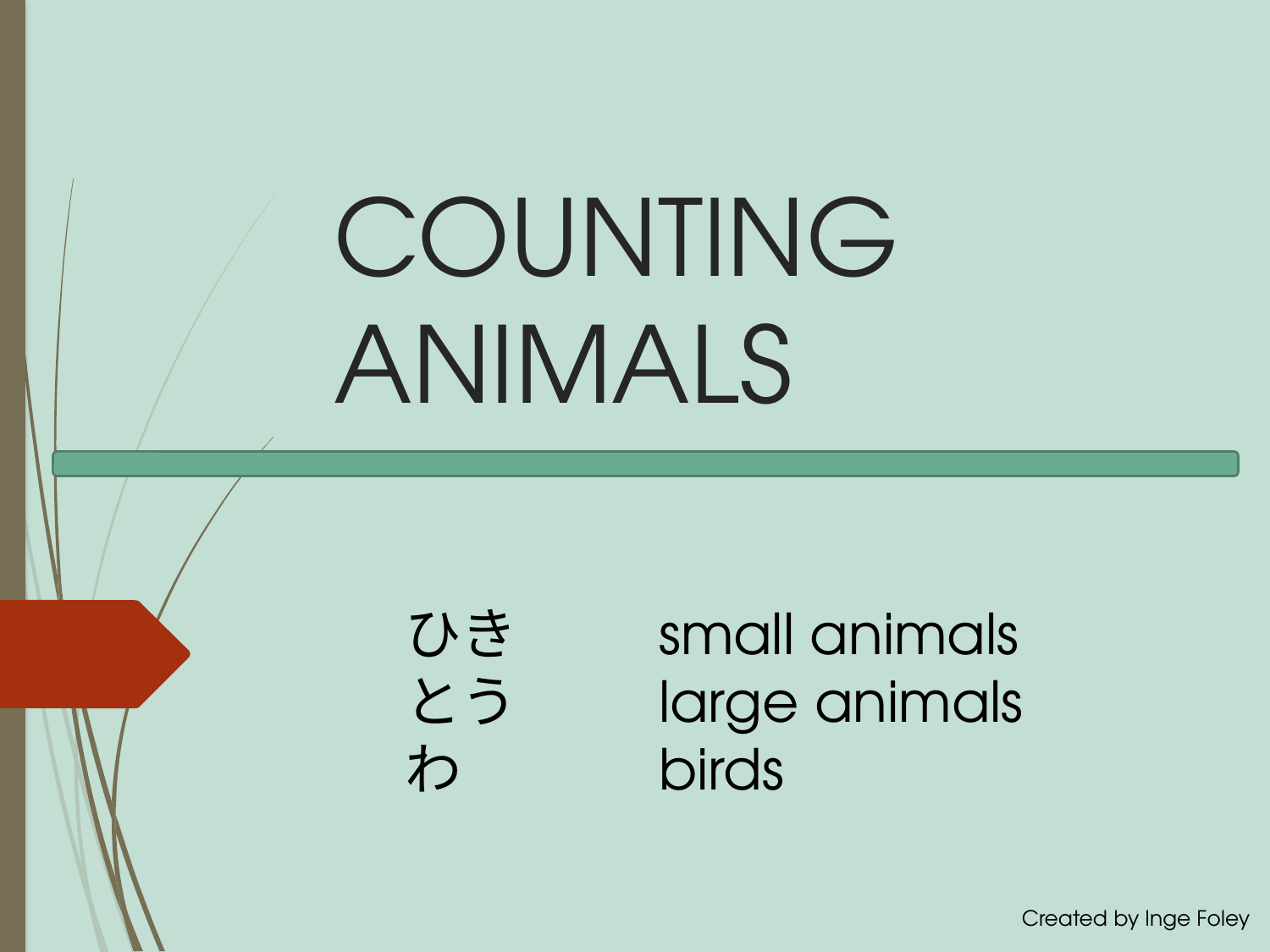

# COUNTING ANIMALS

ひき		small animals
とう　	large animals
わ　		birds

Created by Inge Foley